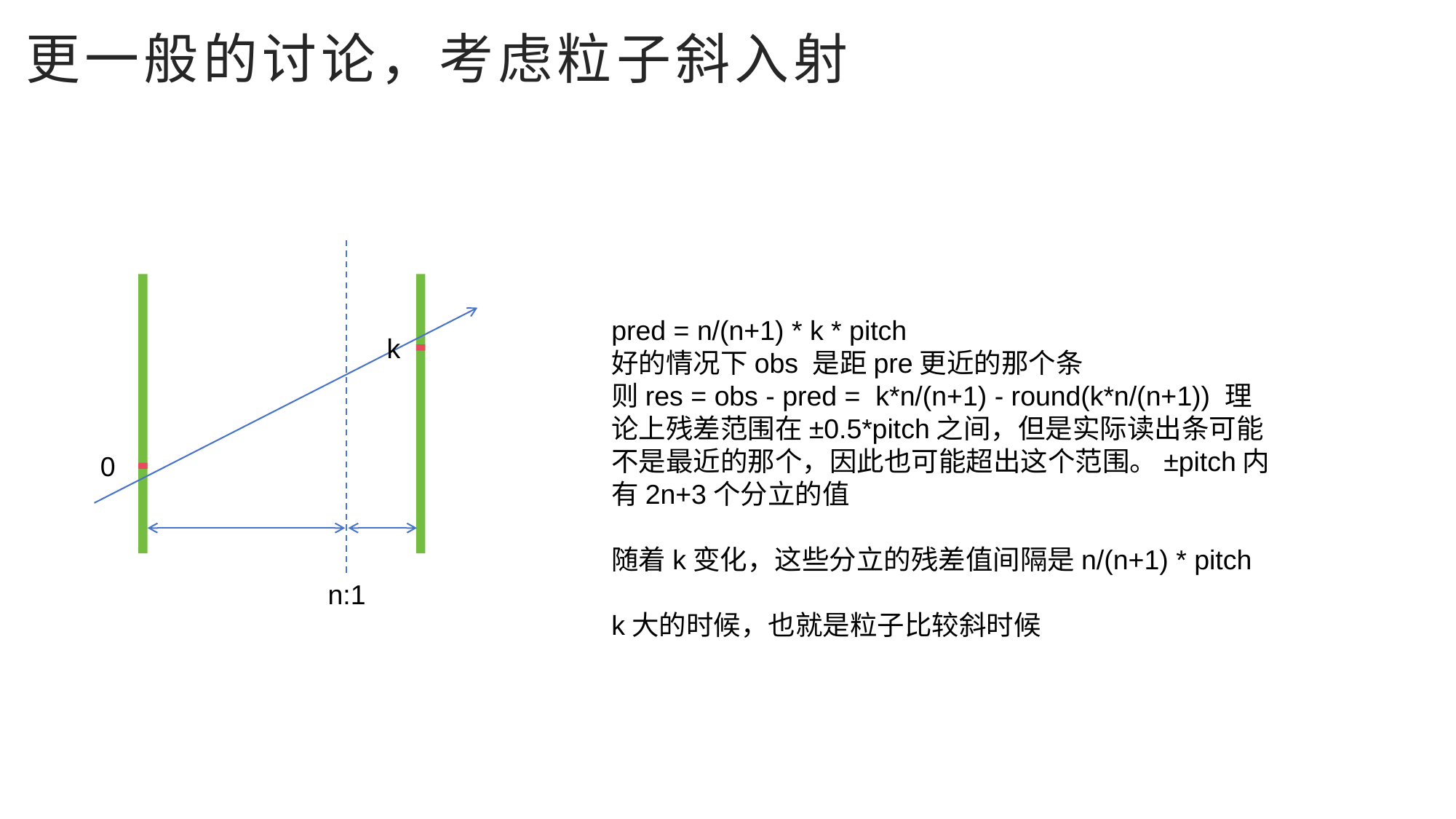

更一般的讨论，考虑粒子斜入射

pred = n/(n+1) * k * pitch
好的情况下obs 是距pre更近的那个条
则res = obs - pred =  k*n/(n+1) - round(k*n/(n+1)) 理论上残差范围在±0.5*pitch之间，但是实际读出条可能不是最近的那个，因此也可能超出这个范围。±pitch内有2n+3个分立的值

随着k变化，这些分立的残差值间隔是n/(n+1) * pitch

k大的时候，也就是粒子比较斜时候

k
0
n:1